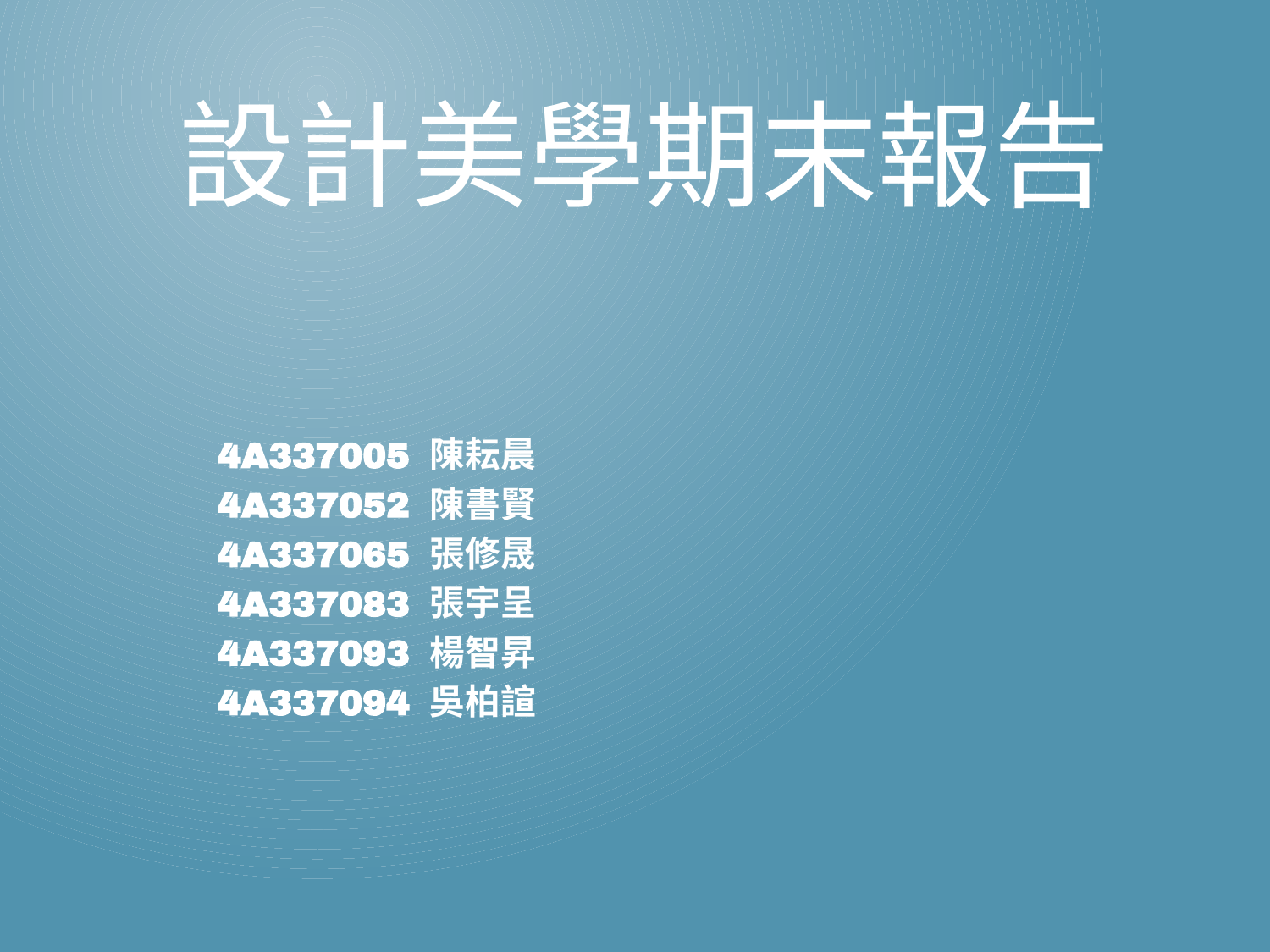

# 設計美學期末報告
4A337005 陳耘晨
4A337052 陳書賢
4A337065 張修晟
4A337083 張宇呈
4A337093 楊智昇
4A337094 吳柏諠